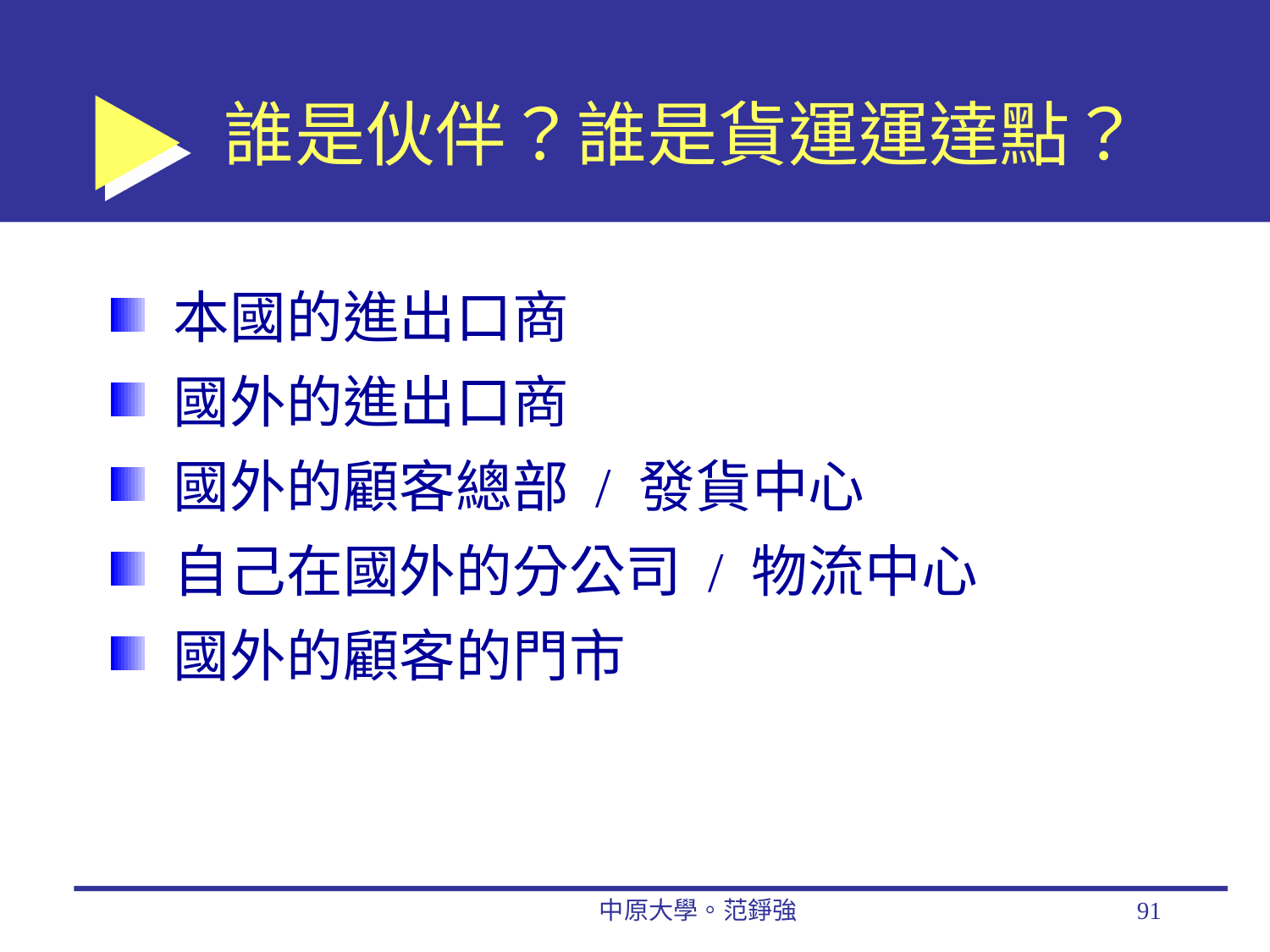

# 誰是伙伴？誰是貨運運達點？
本國的進出口商
國外的進出口商
國外的顧客總部 / 發貨中心
自己在國外的分公司 / 物流中心
國外的顧客的門市
中原大學。范錚強
91